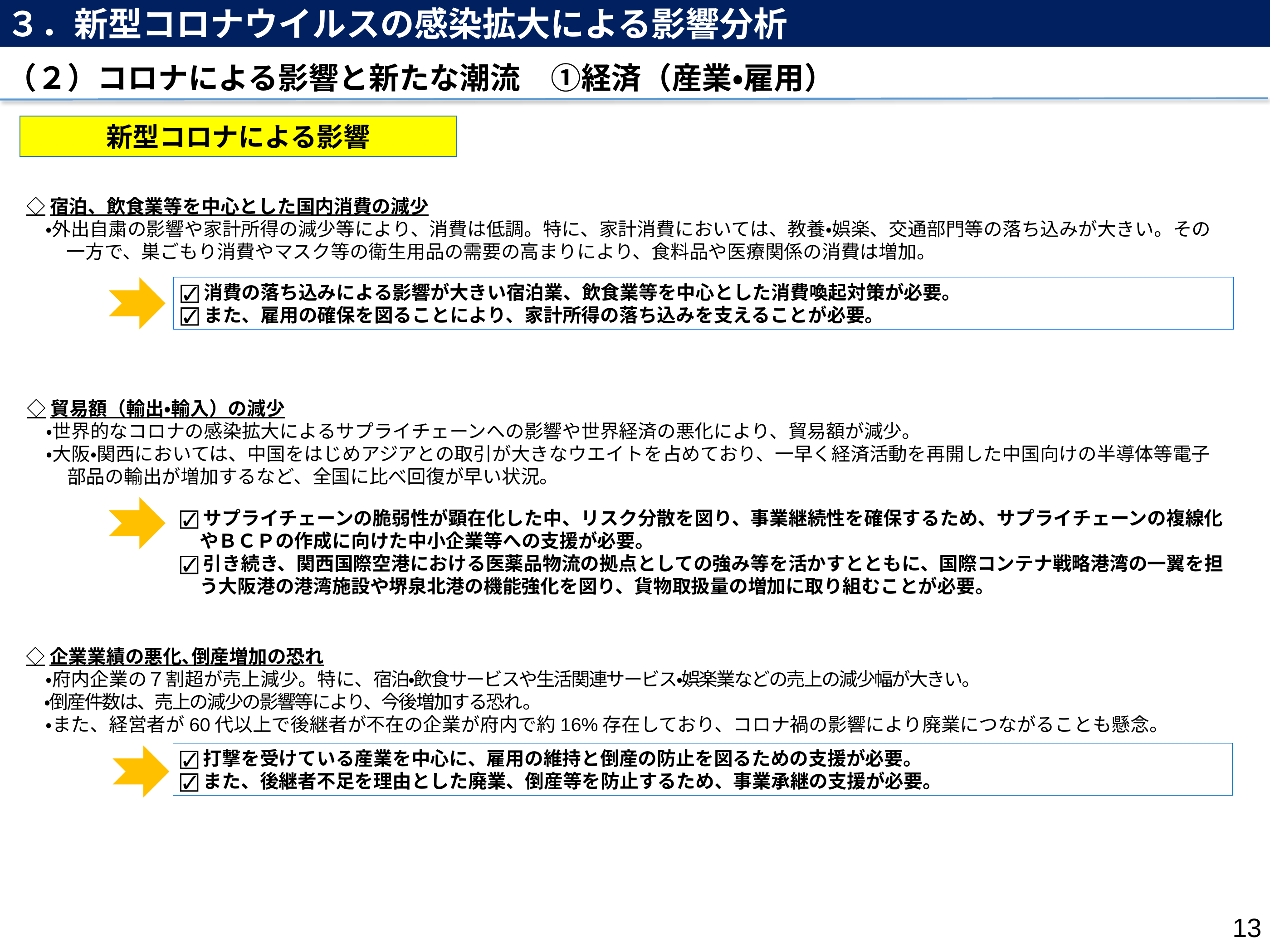

３．新型コロナウイルスの感染拡大による影響分析
（２）コロナによる影響と新たな潮流　➀経済（産業・雇用）
新型コロナによる影響
◇宿泊、飲食業等を中心とした国内消費の減少
　・外出自粛の影響や家計所得の減少等により、消費は低調。特に、家計消費においては、教養・娯楽、交通部門等の落ち込みが大きい。その一方で、巣ごもり消費やマスク等の衛生用品の需要の高まりにより、食料品や医療関係の消費は増加。

☑消費の落ち込みによる影響が大きい宿泊業、飲食業等を中心とした消費喚起対策が必要。
☑また、雇用の確保を図ることにより、家計所得の落ち込みを支えることが必要。
◇貿易額（輸出・輸入）の減少
　・世界的なコロナの感染拡大によるサプライチェーンへの影響や世界経済の悪化により、貿易額が減少。
　・大阪・関西においては、中国をはじめアジアとの取引が大きなウエイトを占めており、一早く経済活動を再開した中国向けの半導体等電子部品の輸出が増加するなど、全国に比べ回復が早い状況。

☑サプライチェーンの脆弱性が顕在化した中、リスク分散を図り、事業継続性を確保するため、サプライチェーンの複線化やＢＣＰの作成に向けた中小企業等への支援が必要。
☑引き続き、関西国際空港における医薬品物流の拠点としての強み等を活かすとともに、国際コンテナ戦略港湾の一翼を担う大阪港の港湾施設や堺泉北港の機能強化を図り、貨物取扱量の増加に取り組むことが必要。
◇企業業績の悪化､倒産増加の恐れ
　・府内企業の７割超が売上減少。特に、宿泊・飲食サービスや生活関連サービス・娯楽業などの売上の減少幅が大きい。
　・倒産件数は、売上の減少の影響等により、今後増加する恐れ。
　・また、経営者が60代以上で後継者が不在の企業が府内で約16%存在しており、コロナ禍の影響により廃業につながることも懸念。
☑打撃を受けている産業を中心に、雇用の維持と倒産の防止を図るための支援が必要。
☑また、後継者不足を理由とした廃業、倒産等を防止するため、事業承継の支援が必要。

13